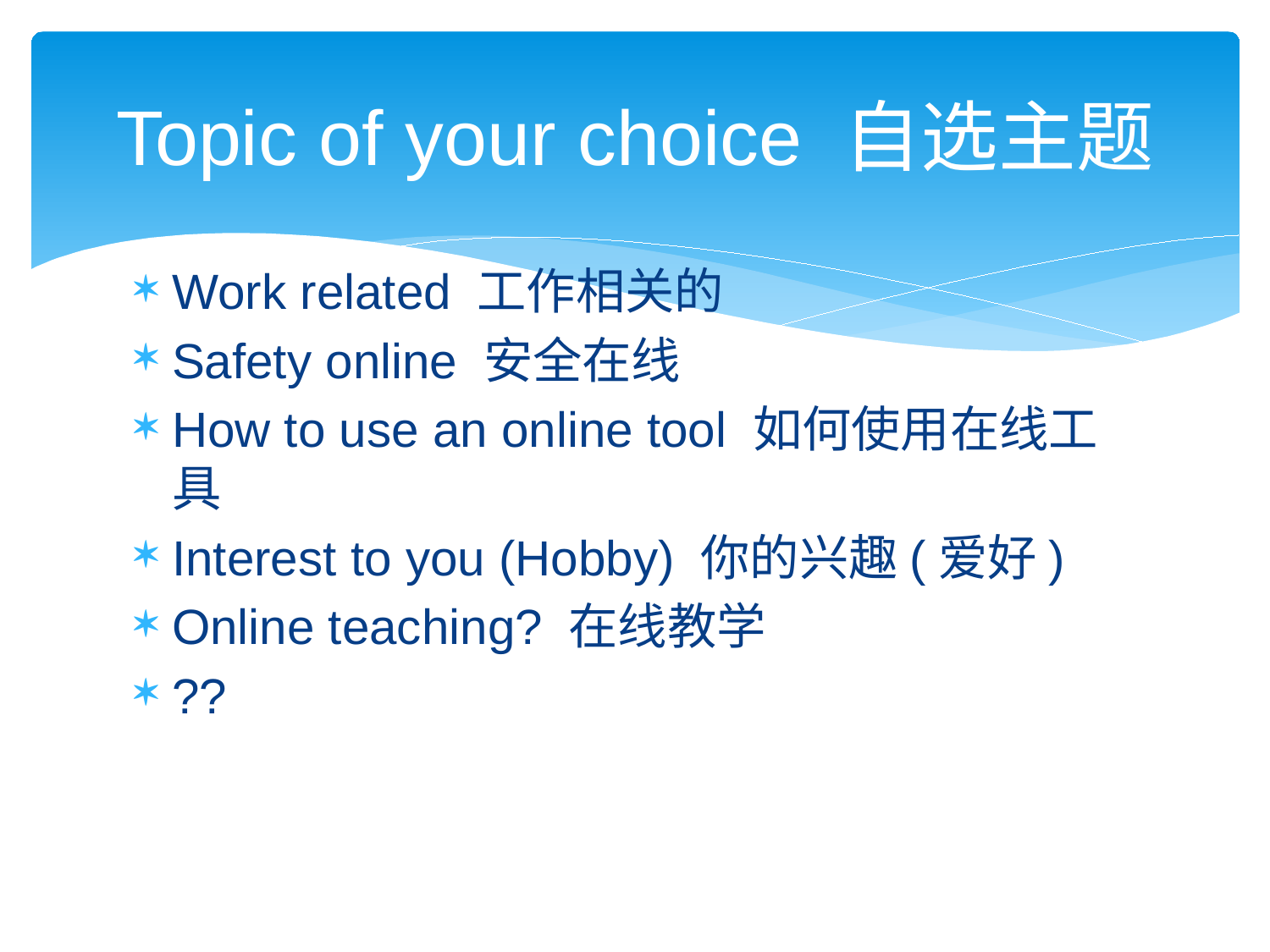

# Topic of your choice 自选主题
Work related 工作相关的
Safety online 安全在线
How to use an online tool 如何使用在线工具
Interest to you (Hobby) 你的兴趣(爱好)
Online teaching? 在线教学
??

7